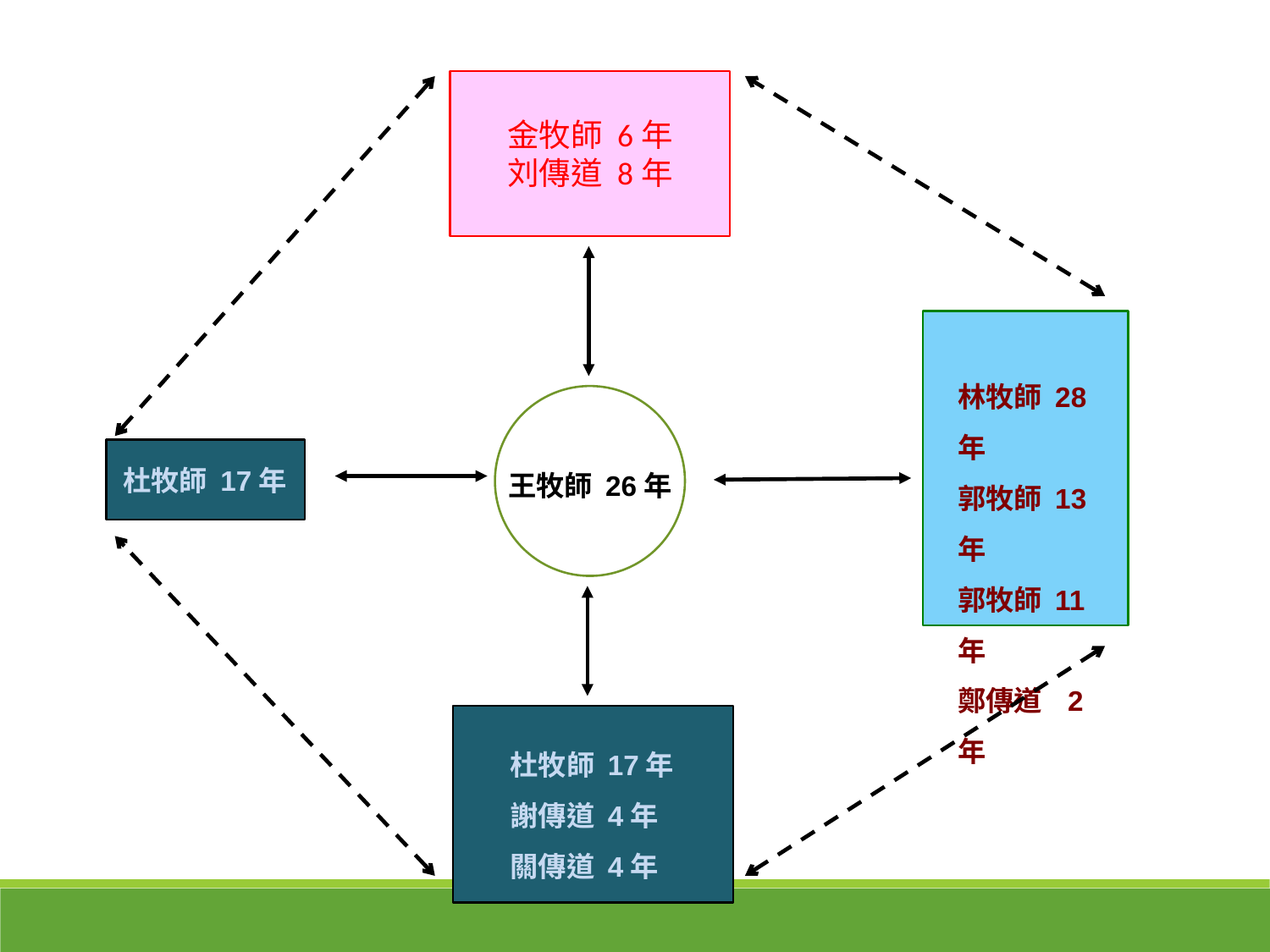

金牧師 6年
刘傳道 8年

林牧師 28年
郭牧師 13年
郭牧師 11年
鄭傳道   2年

杜牧師 17年

王牧師 26年

杜牧師 17年
謝傳道 4年
關傳道 4年